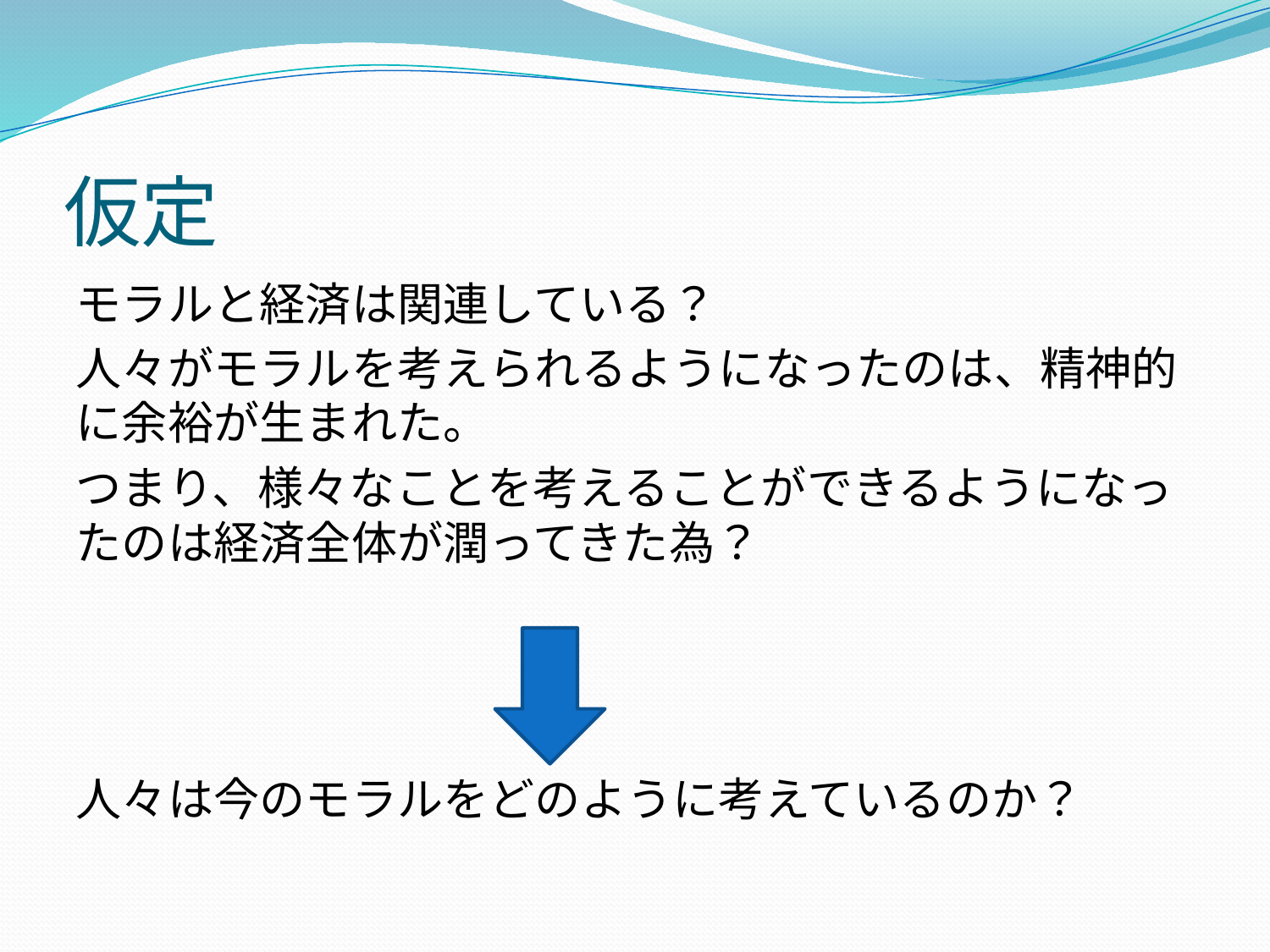

# 仮定
モラルと経済は関連している？
人々がモラルを考えられるようになったのは、精神的に余裕が生まれた。
つまり、様々なことを考えることができるようになったのは経済全体が潤ってきた為？

人々は今のモラルをどのように考えているのか？